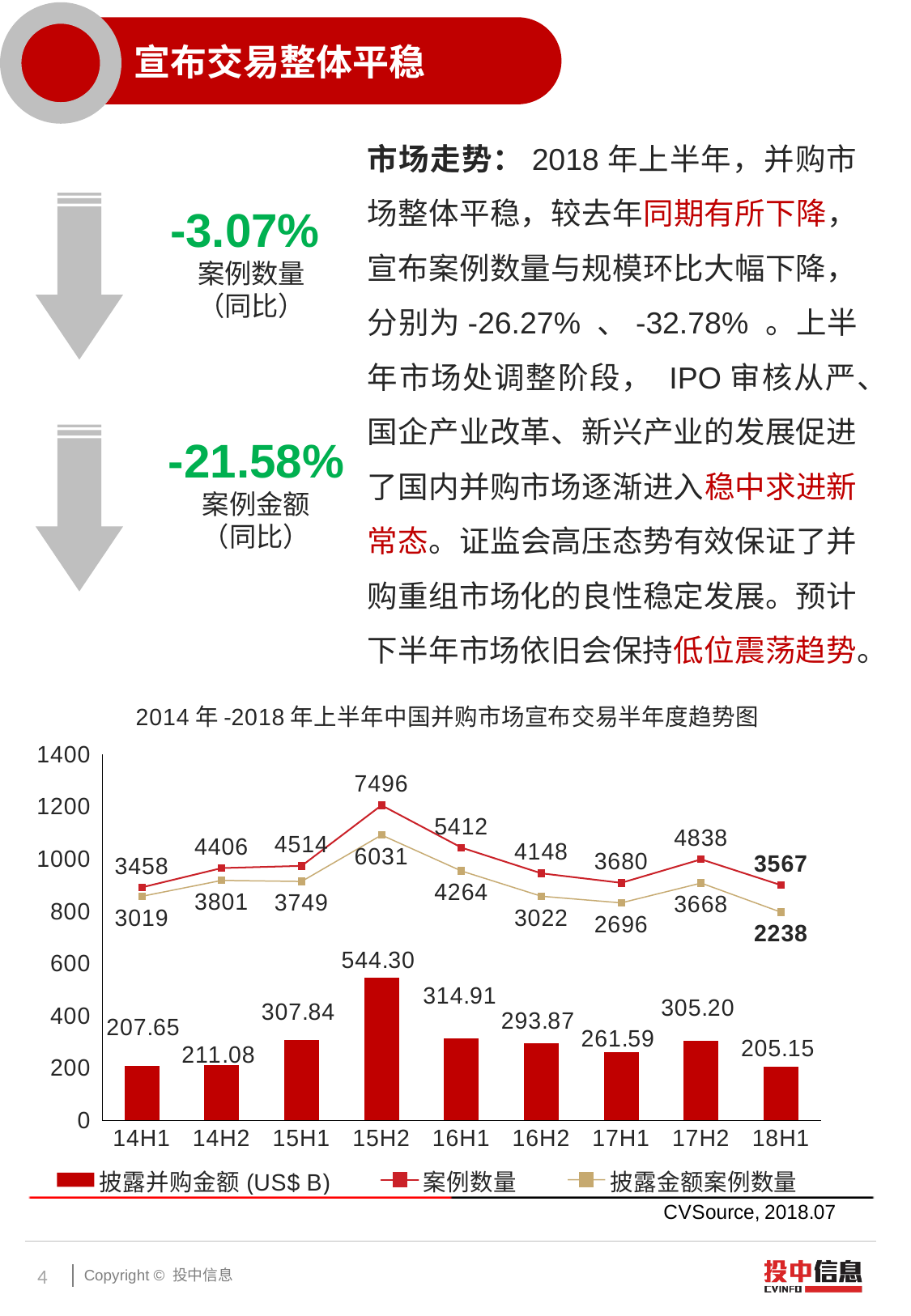

# 宣布交易整体平稳
市场走势：2018年上半年，并购市场整体平稳，较去年同期有所下降，宣布案例数量与规模环比大幅下降，分别为-26.27% 、-32.78% 。上半年市场处调整阶段， IPO审核从严、国企产业改革、新兴产业的发展促进了国内并购市场逐渐进入稳中求进新常态。证监会高压态势有效保证了并购重组市场化的良性稳定发展。预计下半年市场依旧会保持低位震荡趋势。
-3.07%
案例数量
（同比）

-21.58%
案例金额
（同比）

### Chart: 2014年-2018年上半年中国并购市场宣布交易半年度趋势图

| Category | 披露并购金额(US$ B) | 案例数量 | 披露金额案例数量 |
|---|---|---|---|
| 14H1 | 207.64711611237098 | 3458.0 | 3019.0 |
| 14H2 | 211.07796912027032 | 4406.0 | 3801.0 |
| 15H1 | 307.840847486849 | 4514.0 | 3749.0 |
| 15H2 | 544.3022071518765 | 7496.0 | 6031.0 |
| 16H1 | 314.9119233955793 | 5412.0 | 4264.0 |
| 16H2 | 293.8696147624865 | 4148.0 | 3022.0 |
| 17H1 | 261.5911511688635 | 3680.0 | 2696.0 |
| 17H2 | 305.19925061128174 | 4838.0 | 3668.0 |
| 18H1 | 205.14850987359222 | 3567.0 | 2238.0 |
4